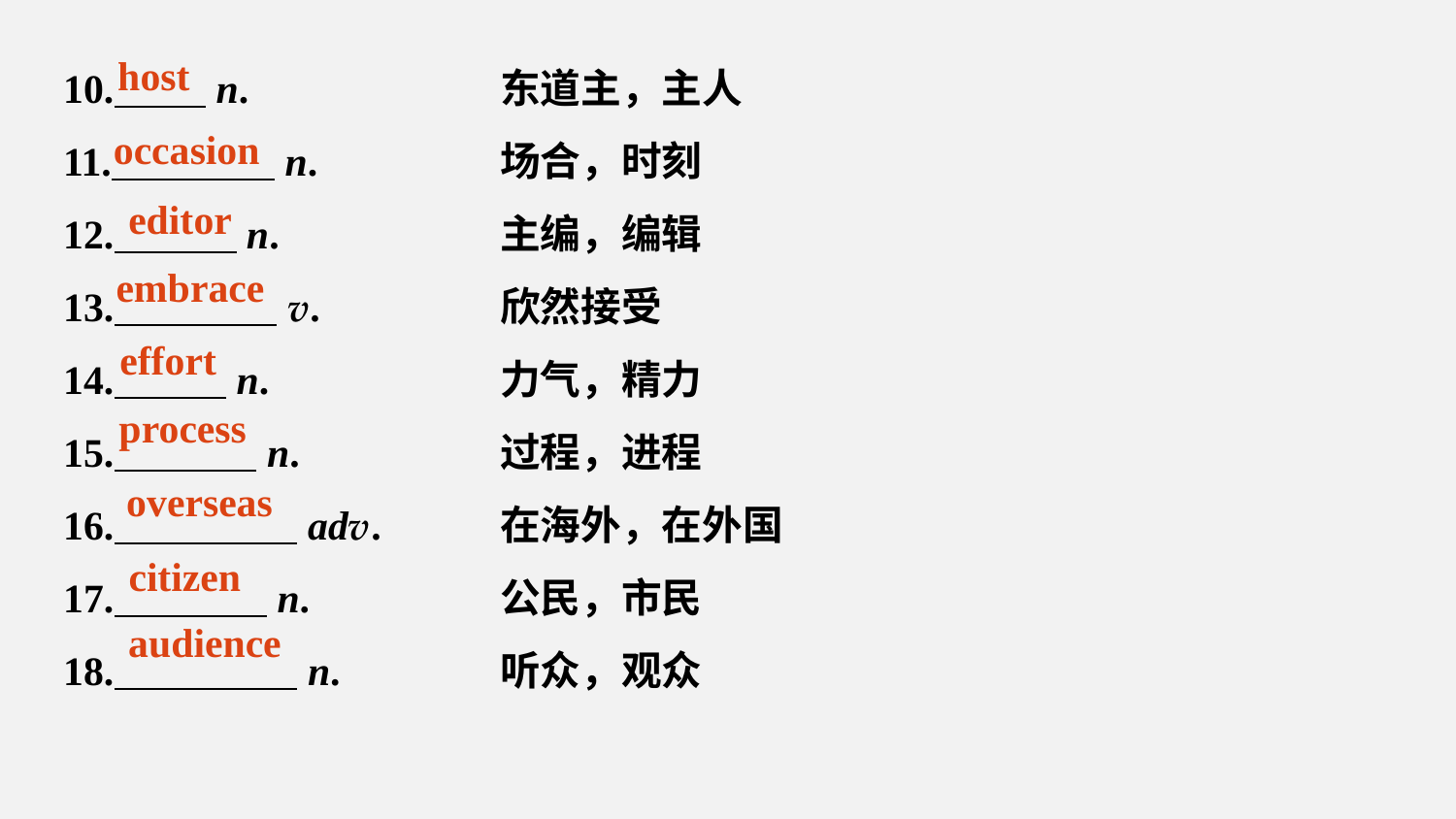

10.          n.		东道主，主人
11.                 n.		场合，时刻
12.             n.		主编，编辑
13.                 v.		欣然接受
14.            n.		力气，精力
15.               n.		过程，进程
16.                   adv.	在海外，在外国
17.                n.		公民，市民
18.                   n.		听众，观众
host
occasion
editor
embrace
effort
process
overseas
citizen
audience